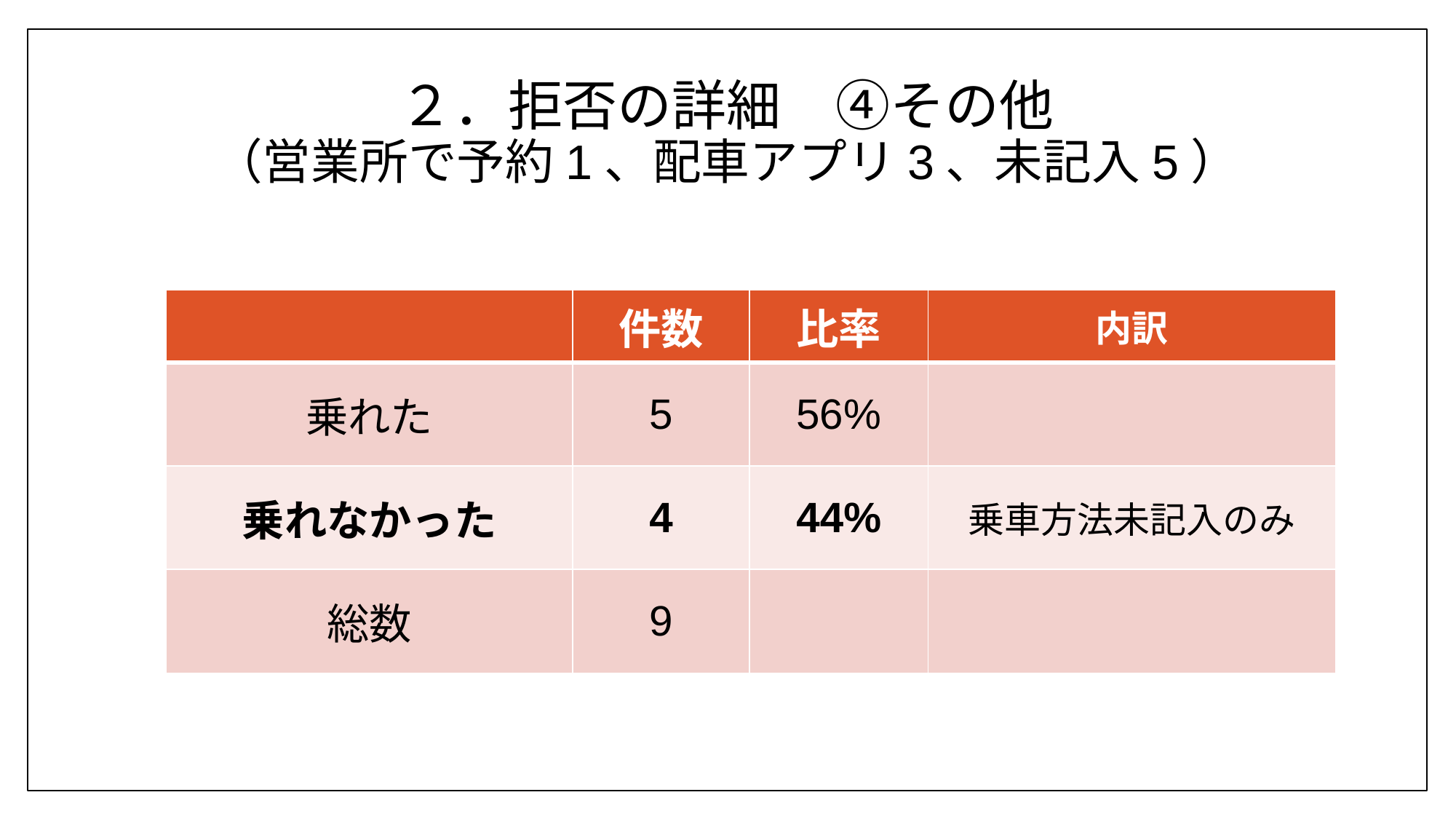

# ２．拒否の詳細　④その他 （営業所で予約1、配車アプリ3、未記入5）
|  | 件数 | 比率 | 内訳 |
| --- | --- | --- | --- |
| 乗れた | 5 | 56% |  |
| 乗れなかった | 4 | 44% | 乗車方法未記入のみ |
| 総数 | 9 |  |  |